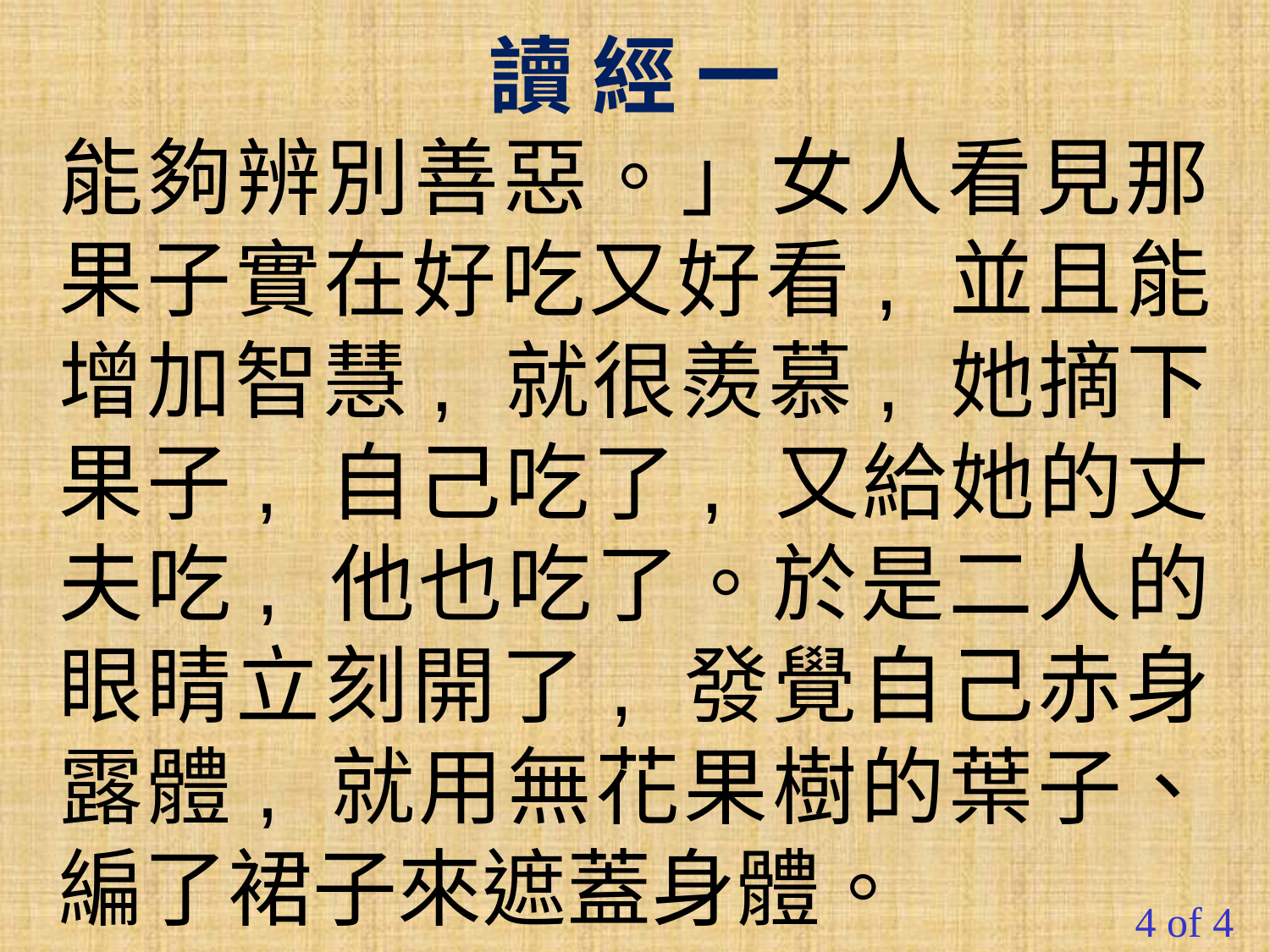

讀 經 一
能夠辨別善惡。」女人看見那果子實在好吃又好看, 並且能增加智慧, 就很羨慕, 她摘下果子, 自己吃了, 又給她的丈夫吃, 他也吃了。於是二人的眼睛立刻開了, 發覺自己赤身露體, 就用無花果樹的葉子、編了裙子來遮蓋身體。
#
4 of 4